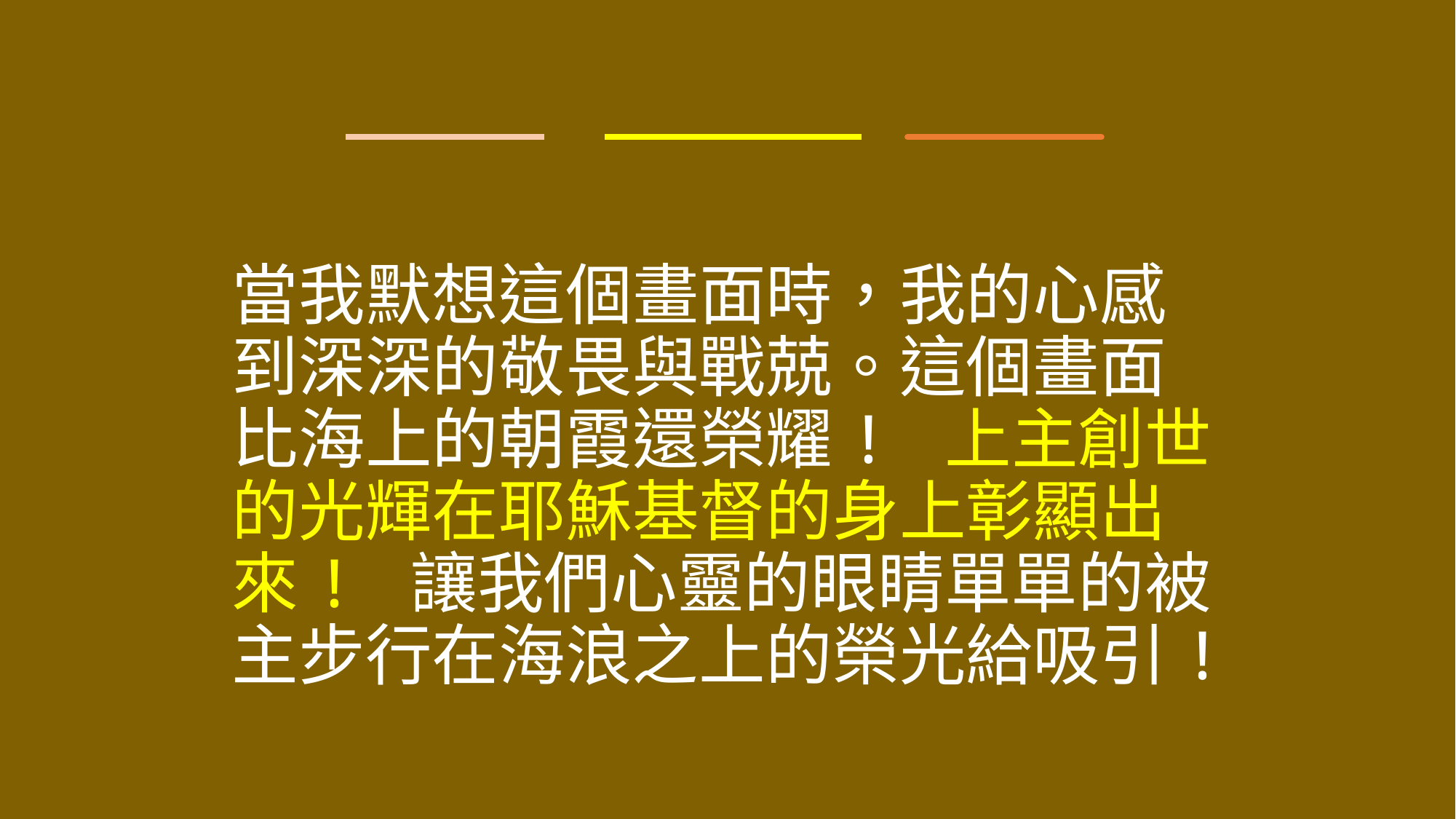

當我默想這個畫面時，我的心感到深深的敬畏與戰兢。這個畫面比海上的朝霞還榮耀! 上主創世的光輝在耶穌基督的身上彰顯出來! 讓我們心靈的眼睛單單的被主步行在海浪之上的榮光給吸引!